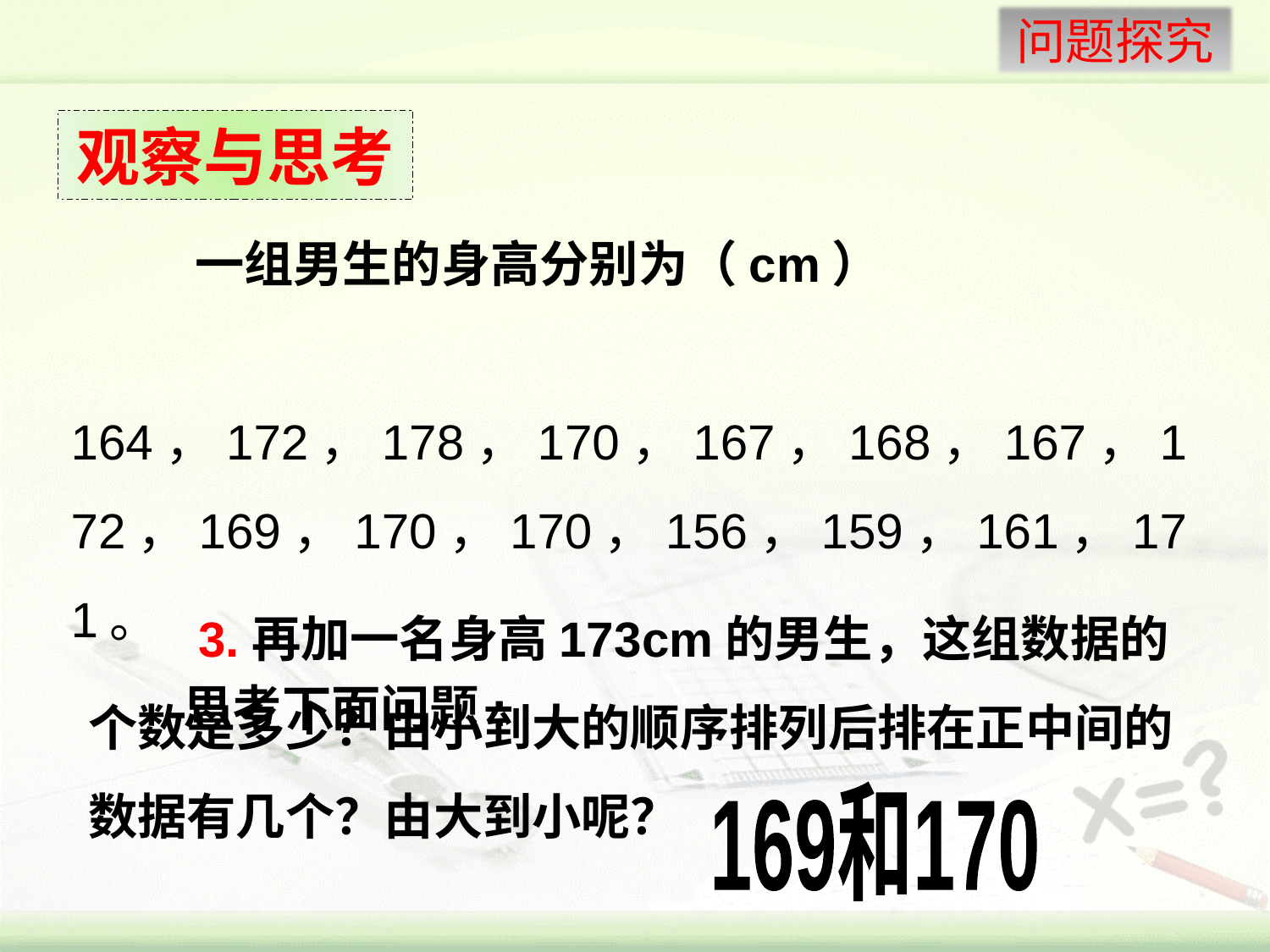

观察与思考
          一组男生的身高分别为（cm）
         164，172，178，170，167，168，167，172，169，170，170，156，159，161，171。
         思考下面问题:
        3.再加一名身高173cm的男生，这组数据的个数是多少？由小到大的顺序排列后排在正中间的数据有几个？由大到小呢？
169和170